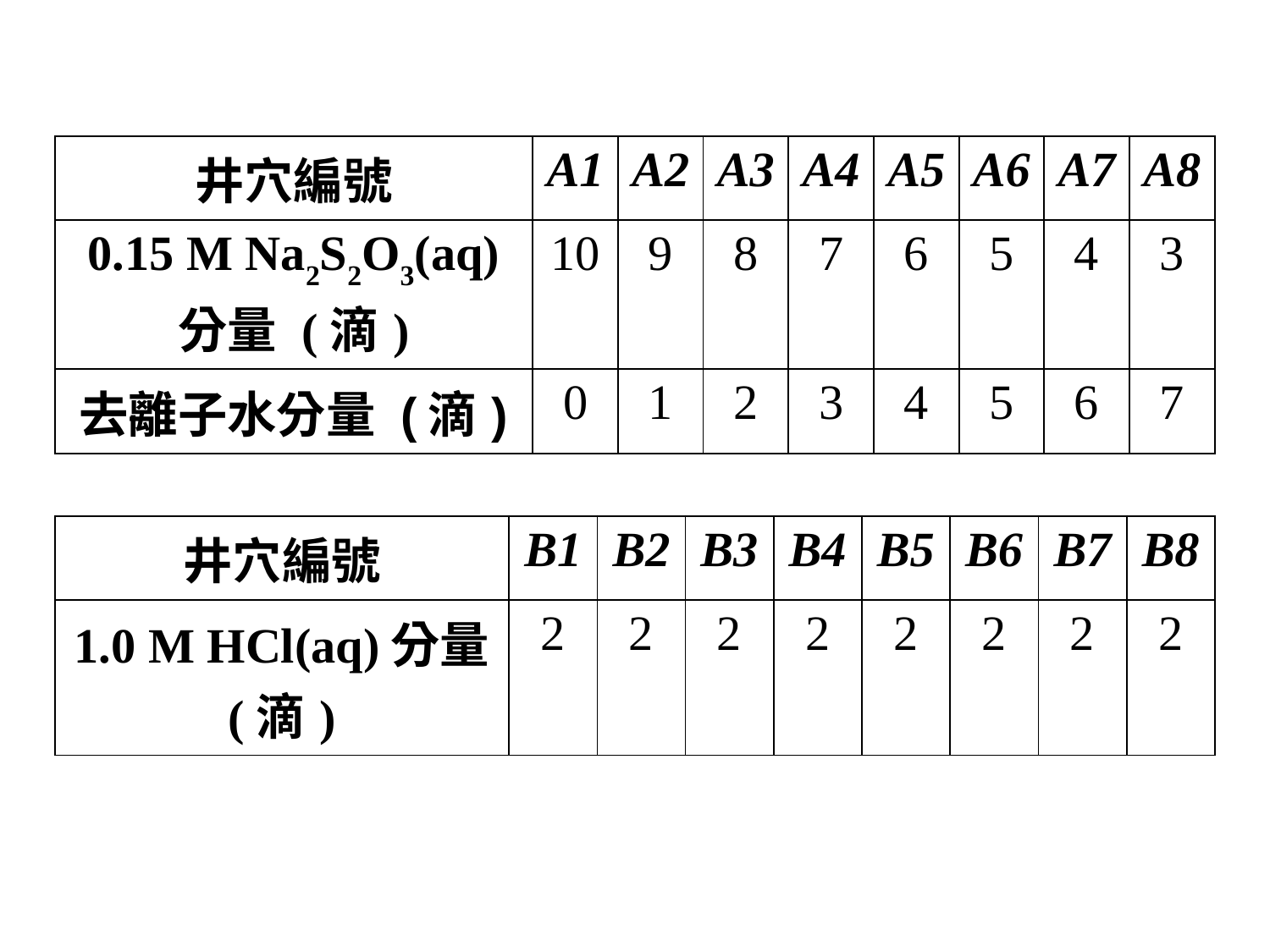

| 井穴編號 | A1 | A2 | A3 | A4 | A5 | A6 | A7 | A8 |
| --- | --- | --- | --- | --- | --- | --- | --- | --- |
| 0.15 M Na2S2O3(aq) 分量 (滴) | 10 | 9 | 8 | 7 | 6 | 5 | 4 | 3 |
| 去離子水分量 (滴) | 0 | 1 | 2 | 3 | 4 | 5 | 6 | 7 |
| 井穴編號 | B1 | B2 | B3 | B4 | B5 | B6 | B7 | B8 |
| --- | --- | --- | --- | --- | --- | --- | --- | --- |
| 1.0 M HCl(aq)分量 (滴) | 2 | 2 | 2 | 2 | 2 | 2 | 2 | 2 |